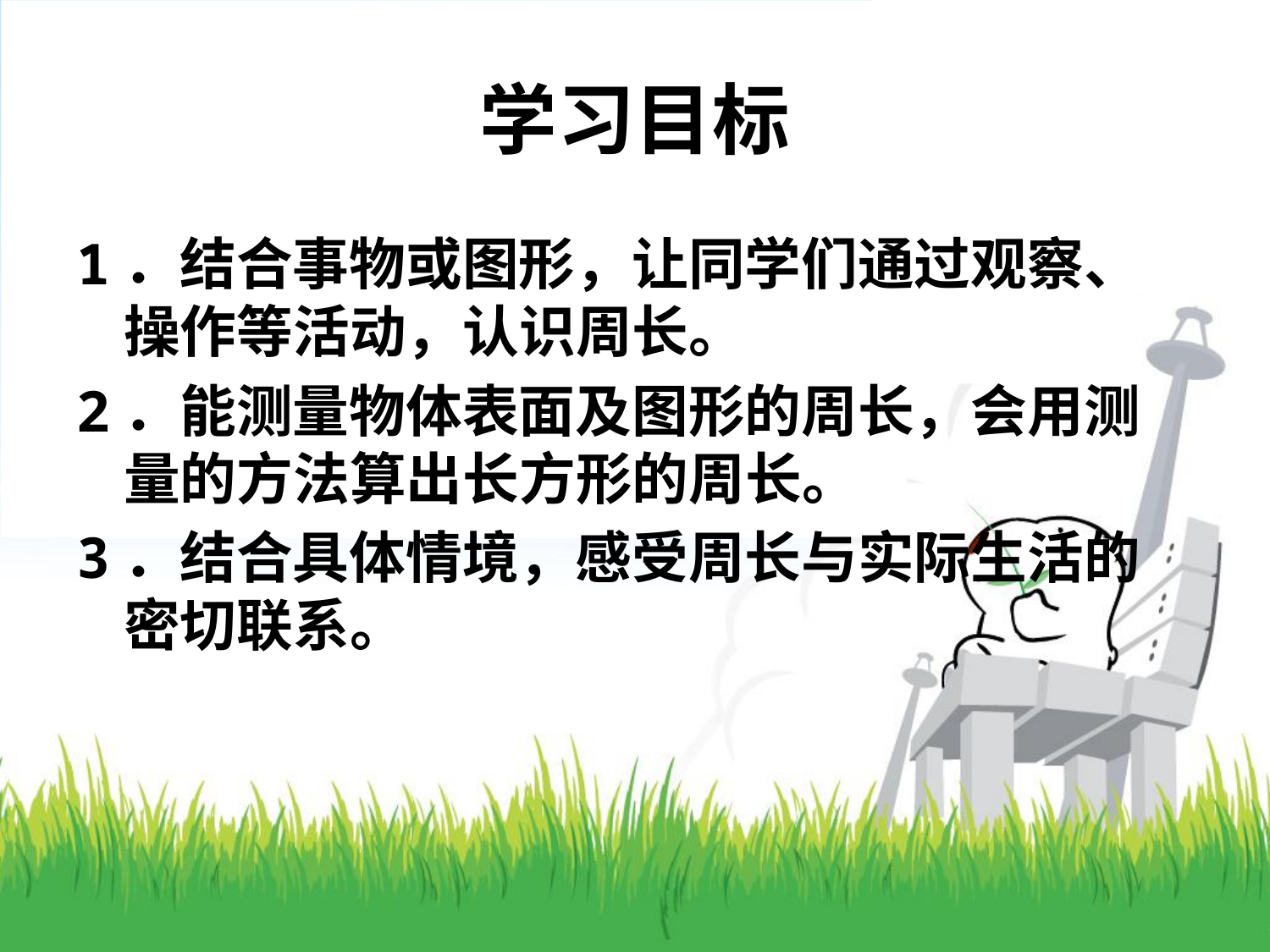

# 学习目标
1．结合事物或图形，让同学们通过观察、操作等活动，认识周长。
2．能测量物体表面及图形的周长，会用测量的方法算出长方形的周长。
3．结合具体情境，感受周长与实际生活的密切联系。